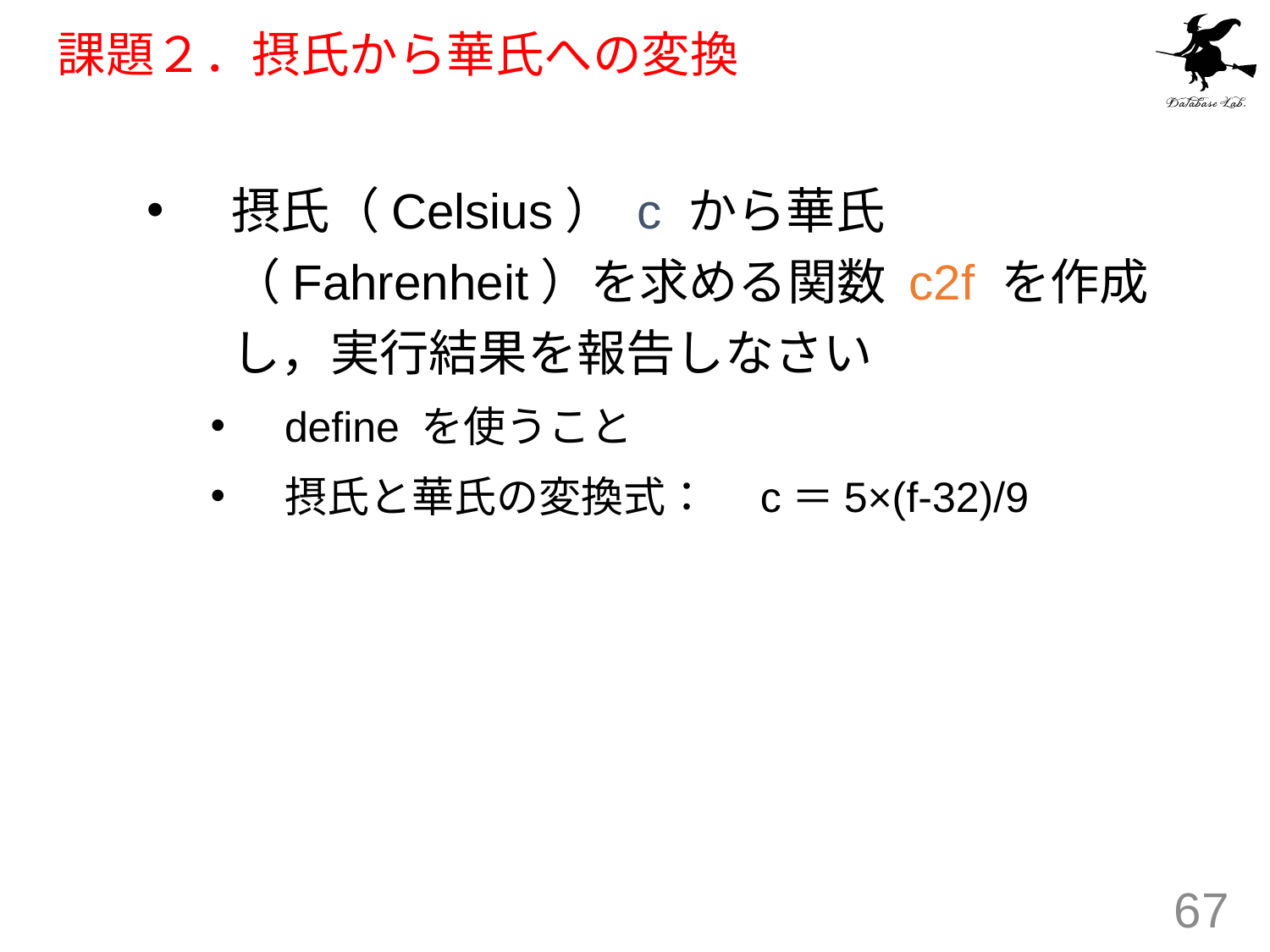

# 課題２．摂氏から華氏への変換
摂氏（Celsius） c から華氏（Fahrenheit）を求める関数 c2f を作成し，実行結果を報告しなさい
define を使うこと
摂氏と華氏の変換式：　c＝5×(f-32)/9

67